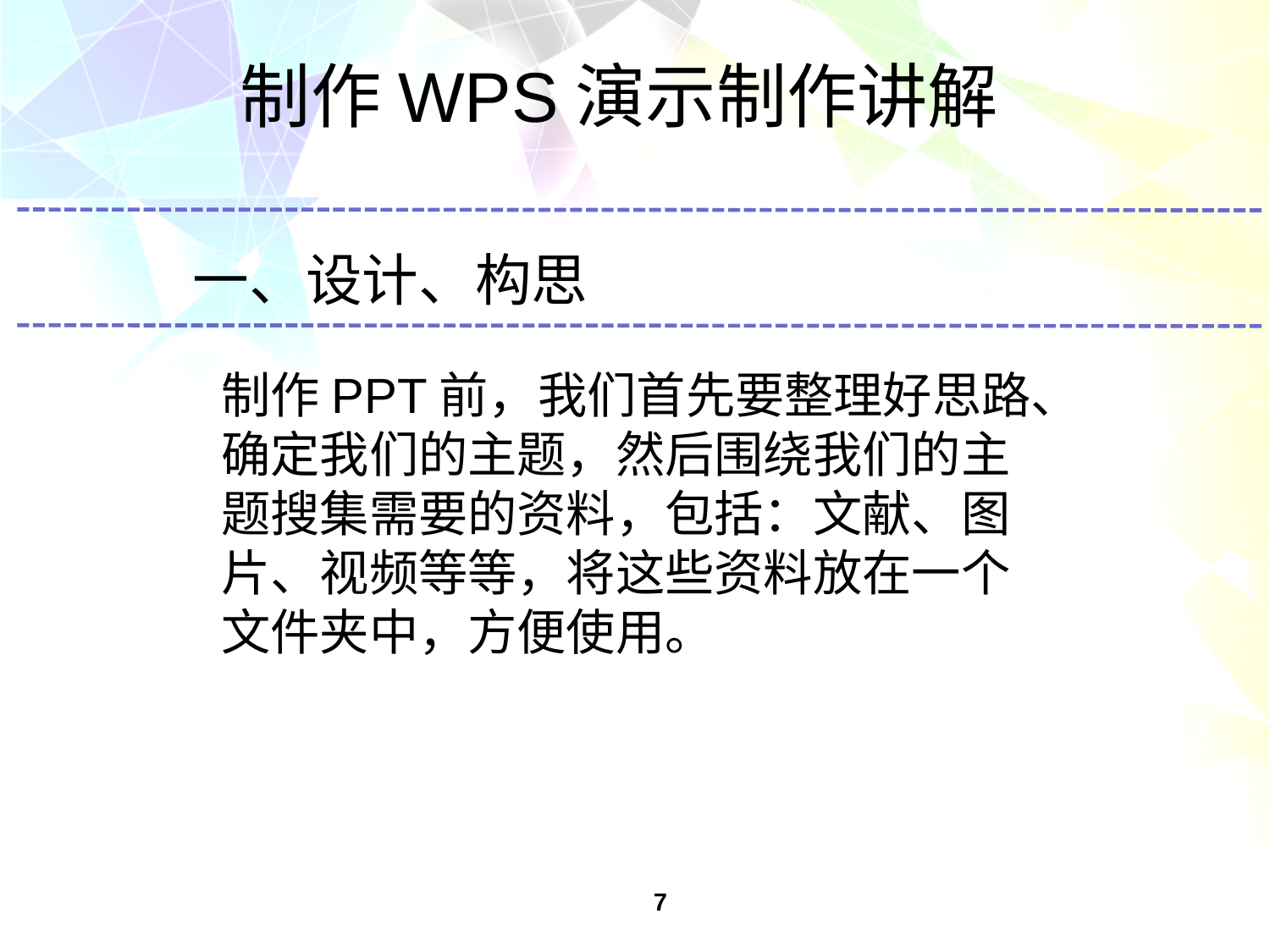

制作WPS演示制作讲解
一、设计、构思

制作PPT前，我们首先要整理好思路、确定我们的主题，然后围绕我们的主题搜集需要的资料，包括：文献、图片、视频等等，将这些资料放在一个文件夹中，方便使用。
7